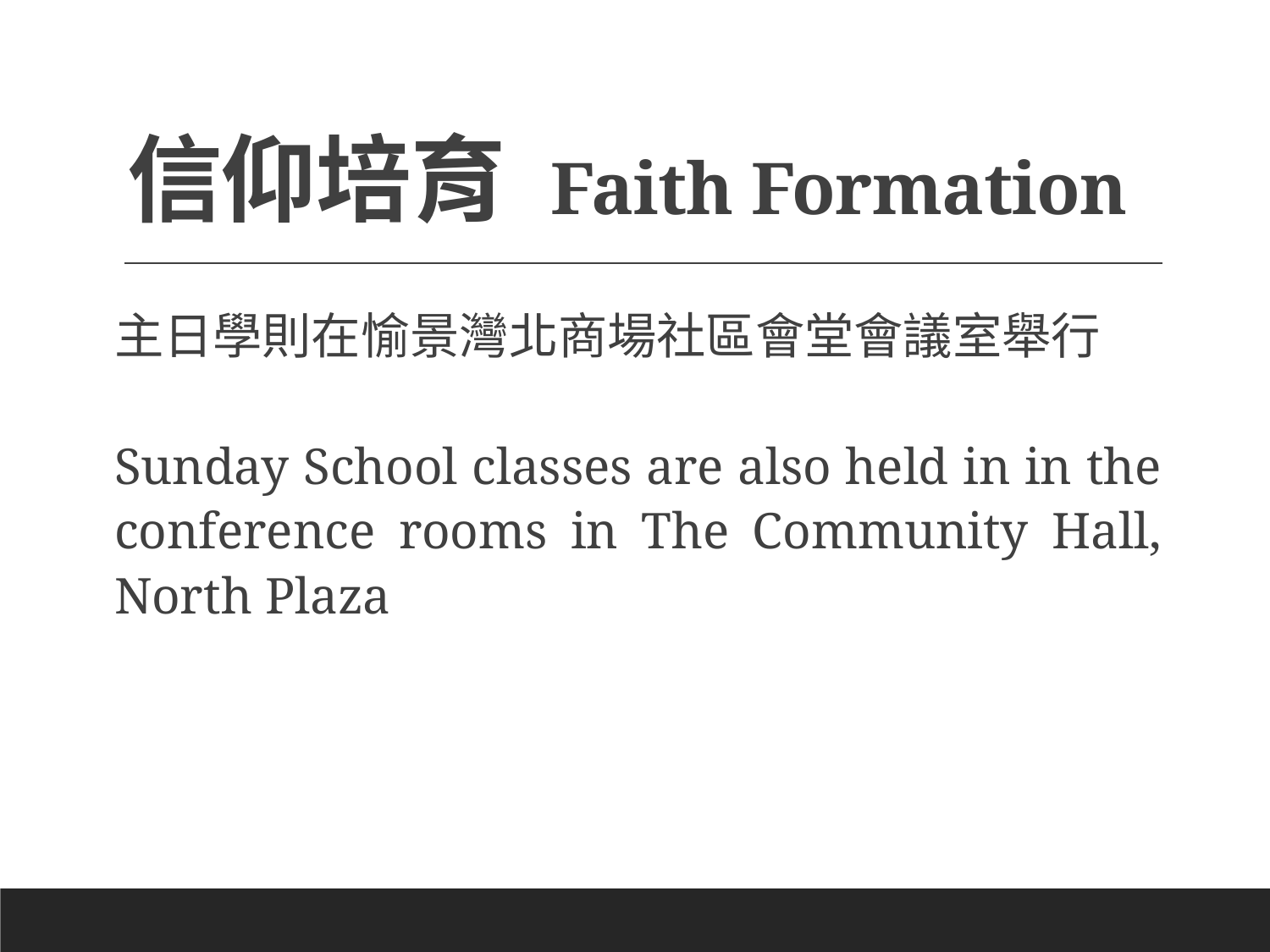

# 信仰培育 Faith Formation
主日學則在愉景灣北商場社區會堂會議室舉行

Sunday School classes are also held in in the conference rooms in The Community Hall, North Plaza